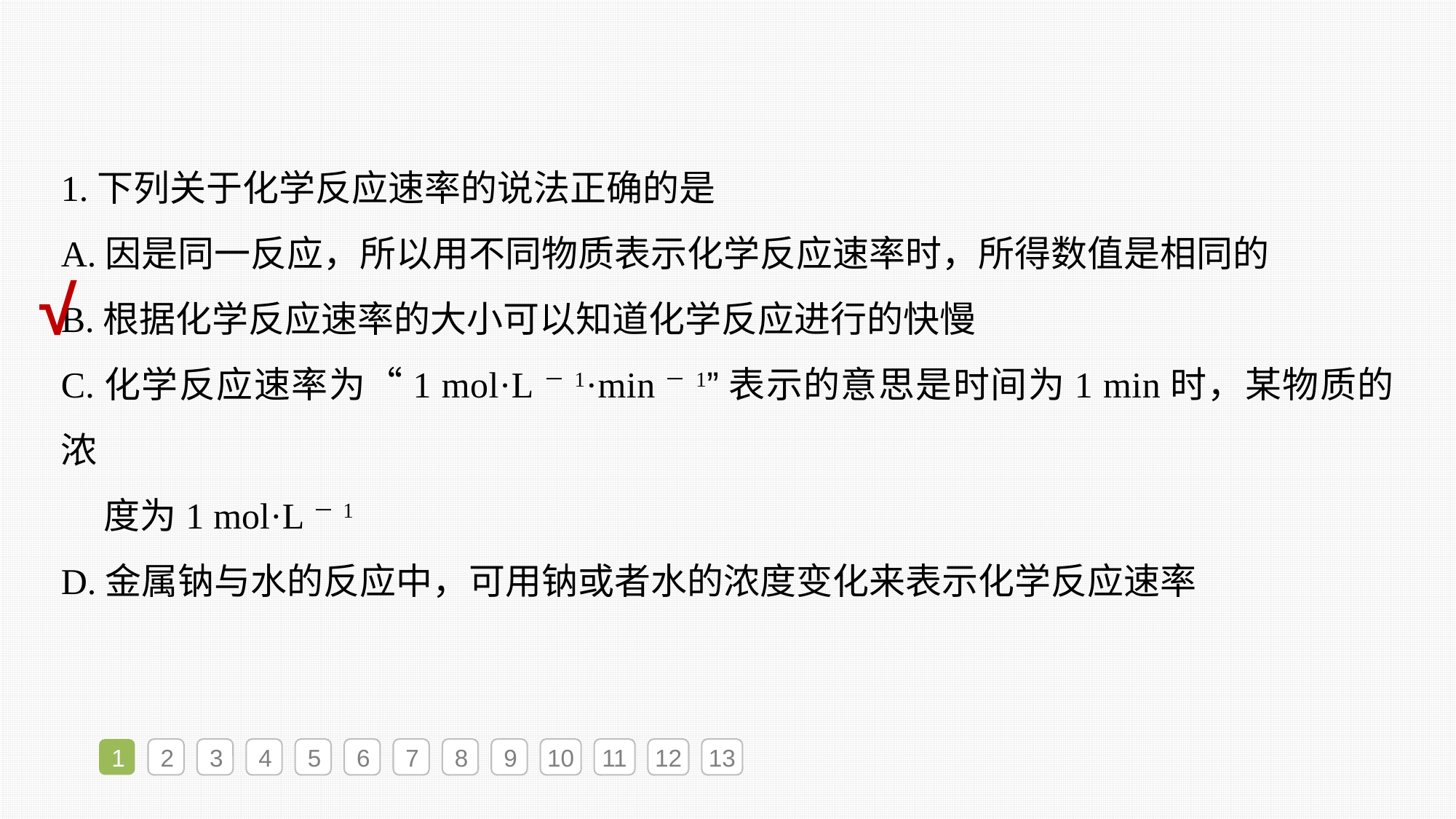

1.下列关于化学反应速率的说法正确的是
A.因是同一反应，所以用不同物质表示化学反应速率时，所得数值是相同的
B.根据化学反应速率的大小可以知道化学反应进行的快慢
C.化学反应速率为“1 mol·L－1·min－1”表示的意思是时间为1 min时，某物质的浓
    度为1 mol·L－1
D.金属钠与水的反应中，可用钠或者水的浓度变化来表示化学反应速率
√
1
2
3
4
5
6
7
8
9
10
11
12
13